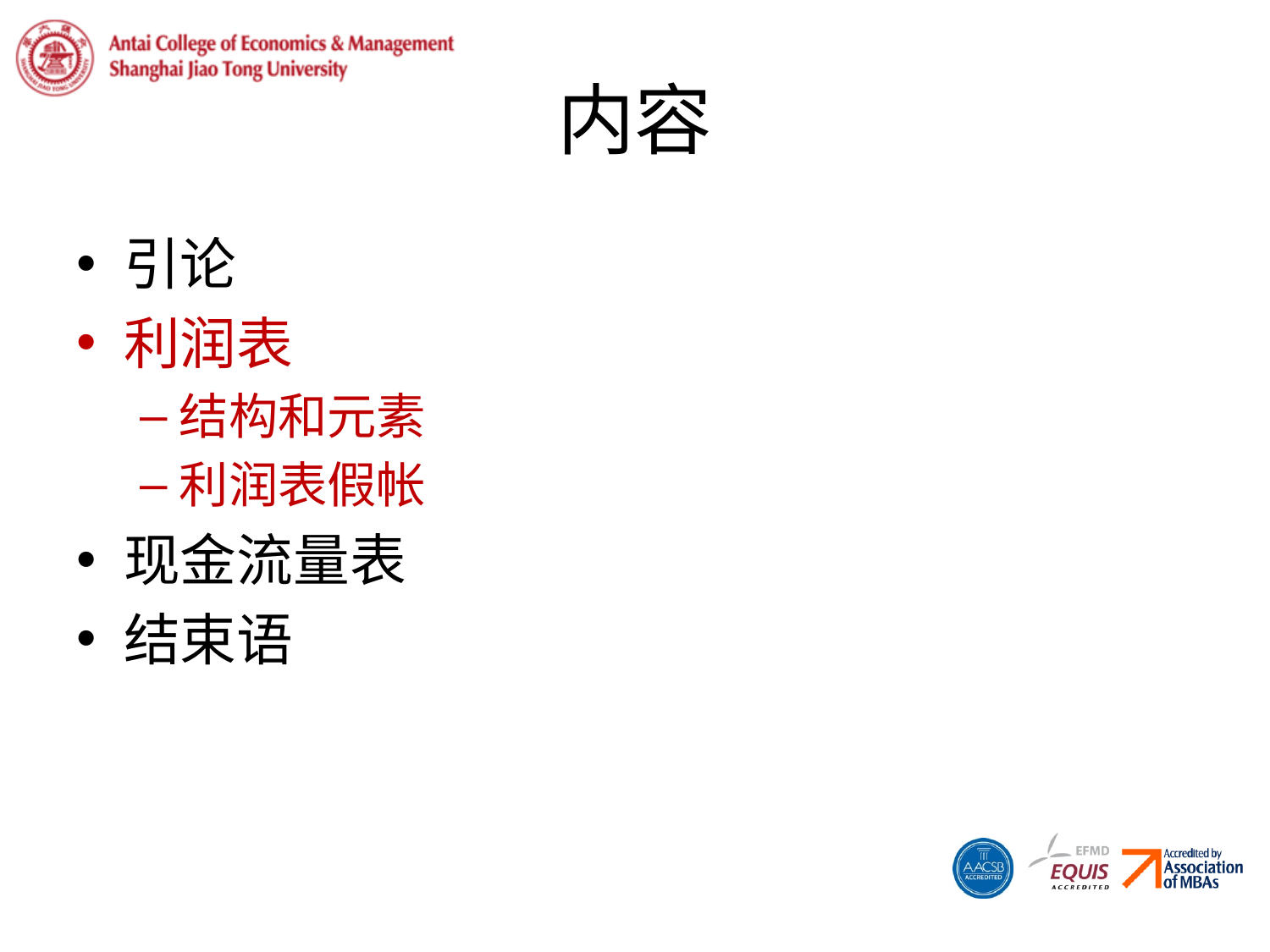

# 内容
引论
利润表
结构和元素
利润表假帐
现金流量表
结束语